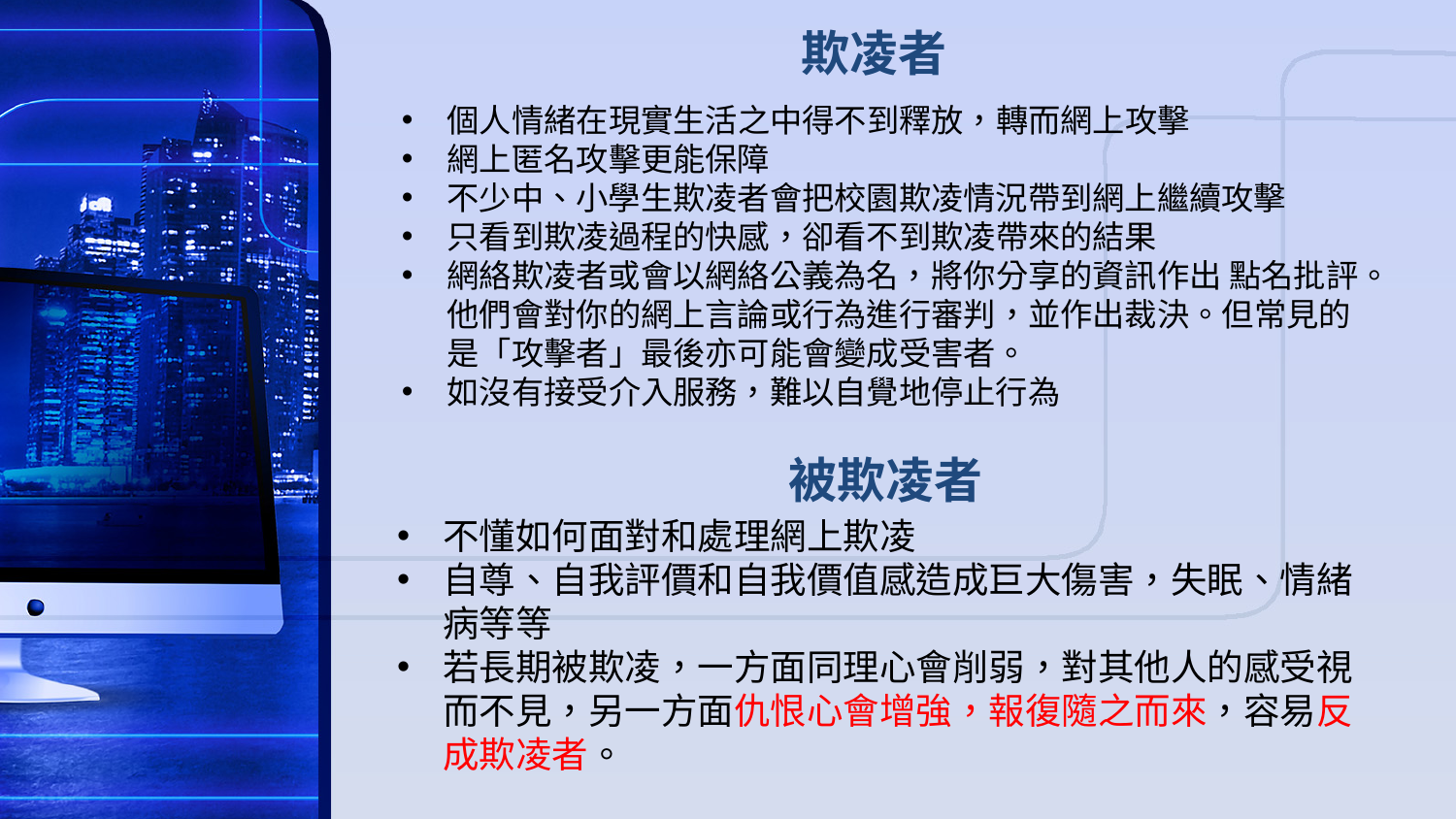

# 欺凌者
個人情緒在現實生活之中得不到釋放，轉而網上攻擊
網上匿名攻擊更能保障
不少中、小學生欺凌者會把校園欺凌情況帶到網上繼續攻擊
只看到欺凌過程的快感，卻看不到欺凌帶來的結果
網絡欺凌者或會以網絡公義為名，將你分享的資訊作出 點名批評。他們會對你的網上言論或行為進行審判，並作出裁決。但常見的是「攻擊者」最後亦可能會變成受害者。
如沒有接受介入服務，難以自覺地停止行為
被欺凌者
不懂如何面對和處理網上欺凌
自尊、自我評價和自我價值感造成巨大傷害，失眠、情緒病等等
若長期被欺凌，一方面同理心會削弱，對其他人的感受視而不見，另一方面仇恨心會增強，報復隨之而來，容易反成欺凌者。